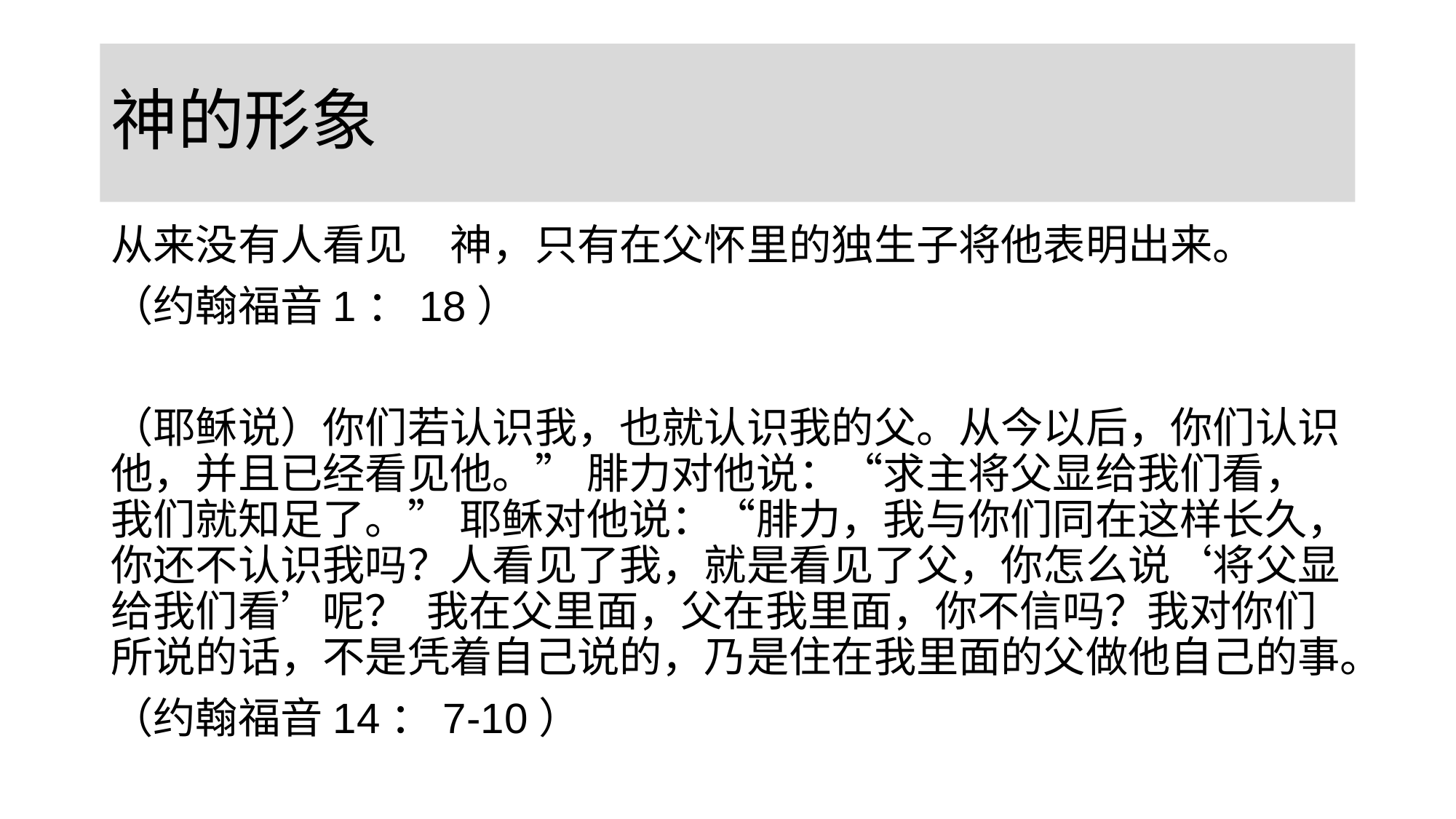

# 神的形象
从来没有人看见　神，只有在父怀里的独生子将他表明出来。
（约翰福音1：18）

（耶稣说）你们若认识我，也就认识我的父。从今以后，你们认识他，并且已经看见他。” 腓力对他说：“求主将父显给我们看，我们就知足了。” 耶稣对他说：“腓力，我与你们同在这样长久，你还不认识我吗？人看见了我，就是看见了父，你怎么说‘将父显给我们看’呢？  我在父里面，父在我里面，你不信吗？我对你们所说的话，不是凭着自己说的，乃是住在我里面的父做他自己的事。
（约翰福音14：7-10）